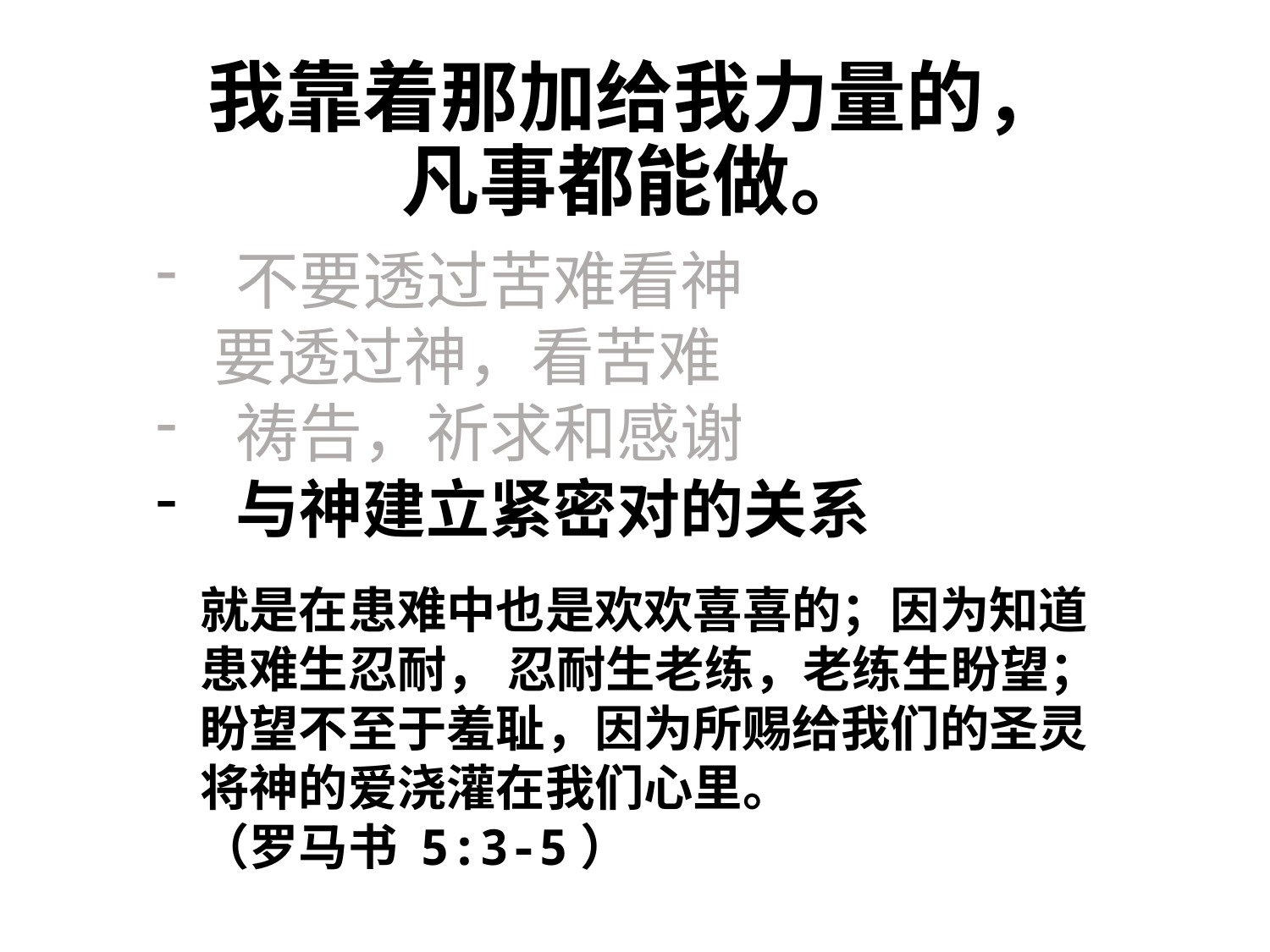

# 我靠着那加给我力量的， 凡事都能做。
不要透过苦难看神
   要透过神，看苦难
祷告，祈求和感谢
与神建立紧密对的关系
就是在患难中也是欢欢喜喜的；因为知道患难生忍耐， 忍耐生老练，老练生盼望； 盼望不至于羞耻，因为所赐给我们的圣灵将神的爱浇灌在我们心里。
（罗马书 5:3-5）